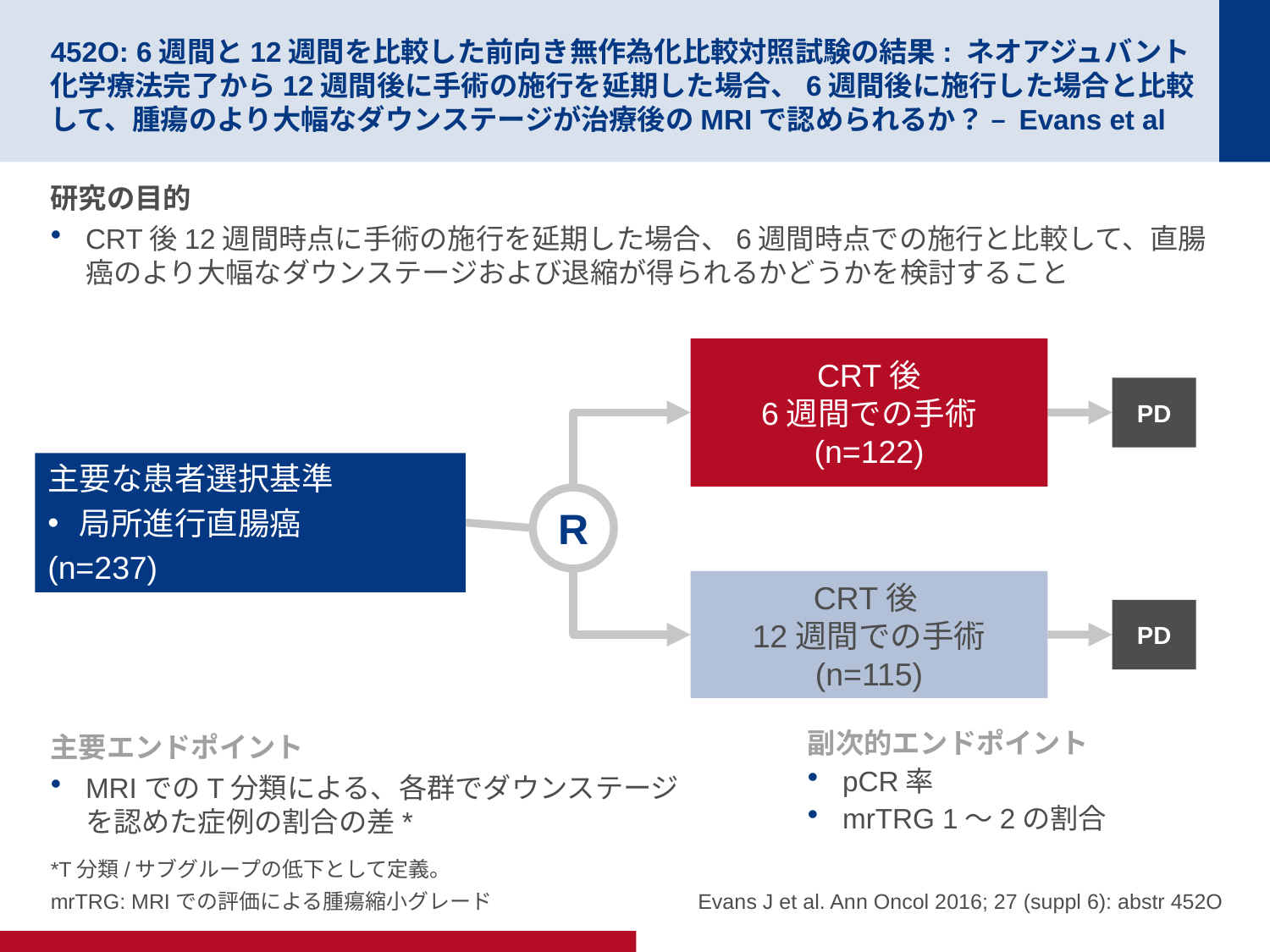

# 452O: 6週間と12週間を比較した前向き無作為化比較対照試験の結果: ネオアジュバント化学療法完了から12週間後に手術の施行を延期した場合、6週間後に施行した場合と比較して、腫瘍のより大幅なダウンステージが治療後のMRIで認められるか？ – Evans et al
研究の目的
CRT後12週間時点に手術の施行を延期した場合、6週間時点での施行と比較して、直腸癌のより大幅なダウンステージおよび退縮が得られるかどうかを検討すること
CRT後
6週間での手術
(n=122)
PD
主要な患者選択基準
局所進行直腸癌
(n=237)
R
CRT後
12週間での手術
(n=115)
PD
主要エンドポイント
MRIでのT分類による、各群でダウンステージを認めた症例の割合の差*
副次的エンドポイント
pCR率
mrTRG 1～2の割合
Evans J et al. Ann Oncol 2016; 27 (suppl 6): abstr 452O
*T分類/サブグループの低下として定義。
mrTRG: MRIでの評価による腫瘍縮小グレード